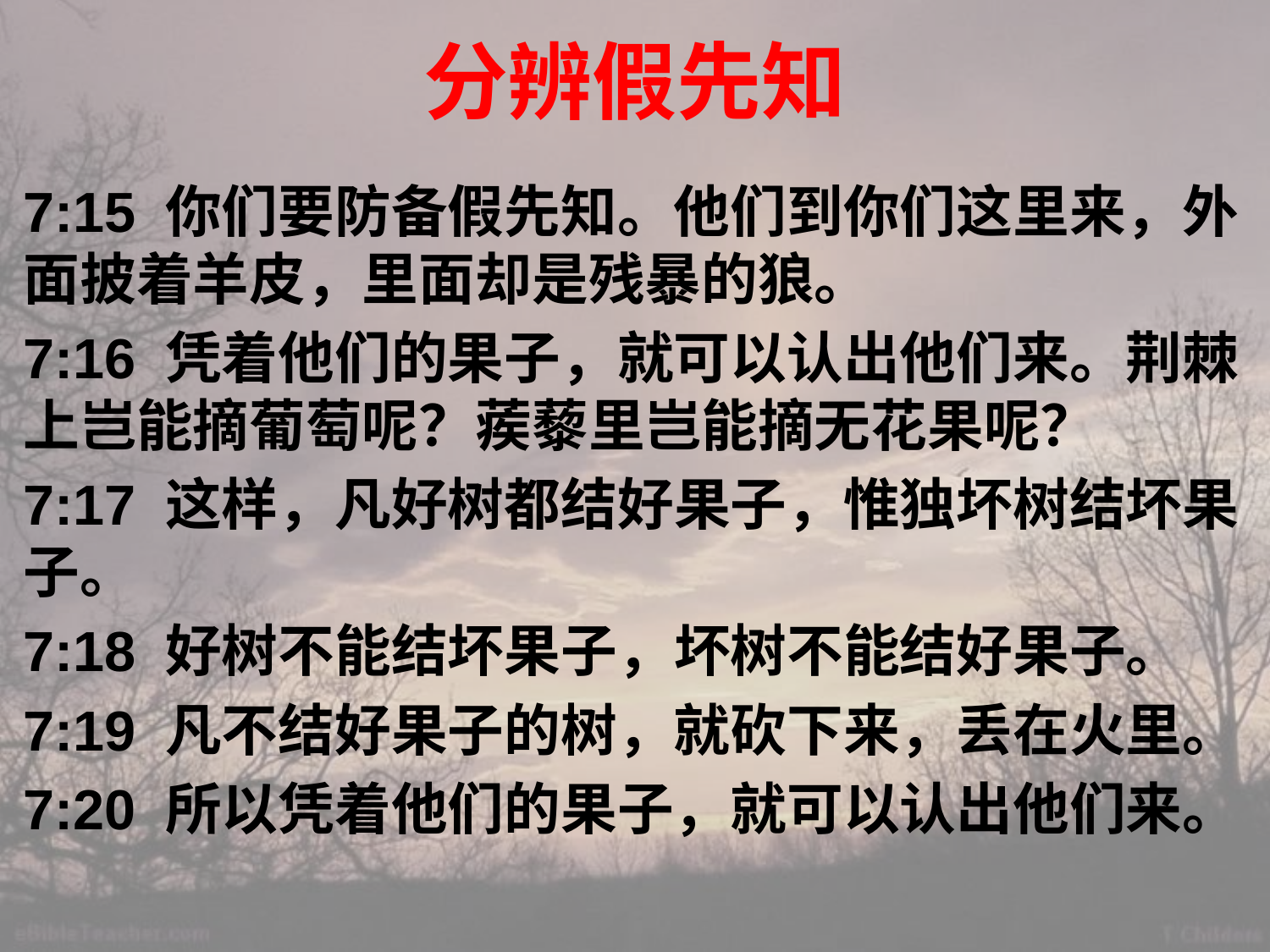

# 分辨假先知
7:15 你们要防备假先知。他们到你们这里来，外面披着羊皮，里面却是残暴的狼。
7:16 凭着他们的果子，就可以认出他们来。荆棘上岂能摘葡萄呢？蒺藜里岂能摘无花果呢？
7:17 这样，凡好树都结好果子，惟独坏树结坏果子。
7:18 好树不能结坏果子，坏树不能结好果子。
7:19 凡不结好果子的树，就砍下来，丢在火里。
7:20 所以凭着他们的果子，就可以认出他们来。